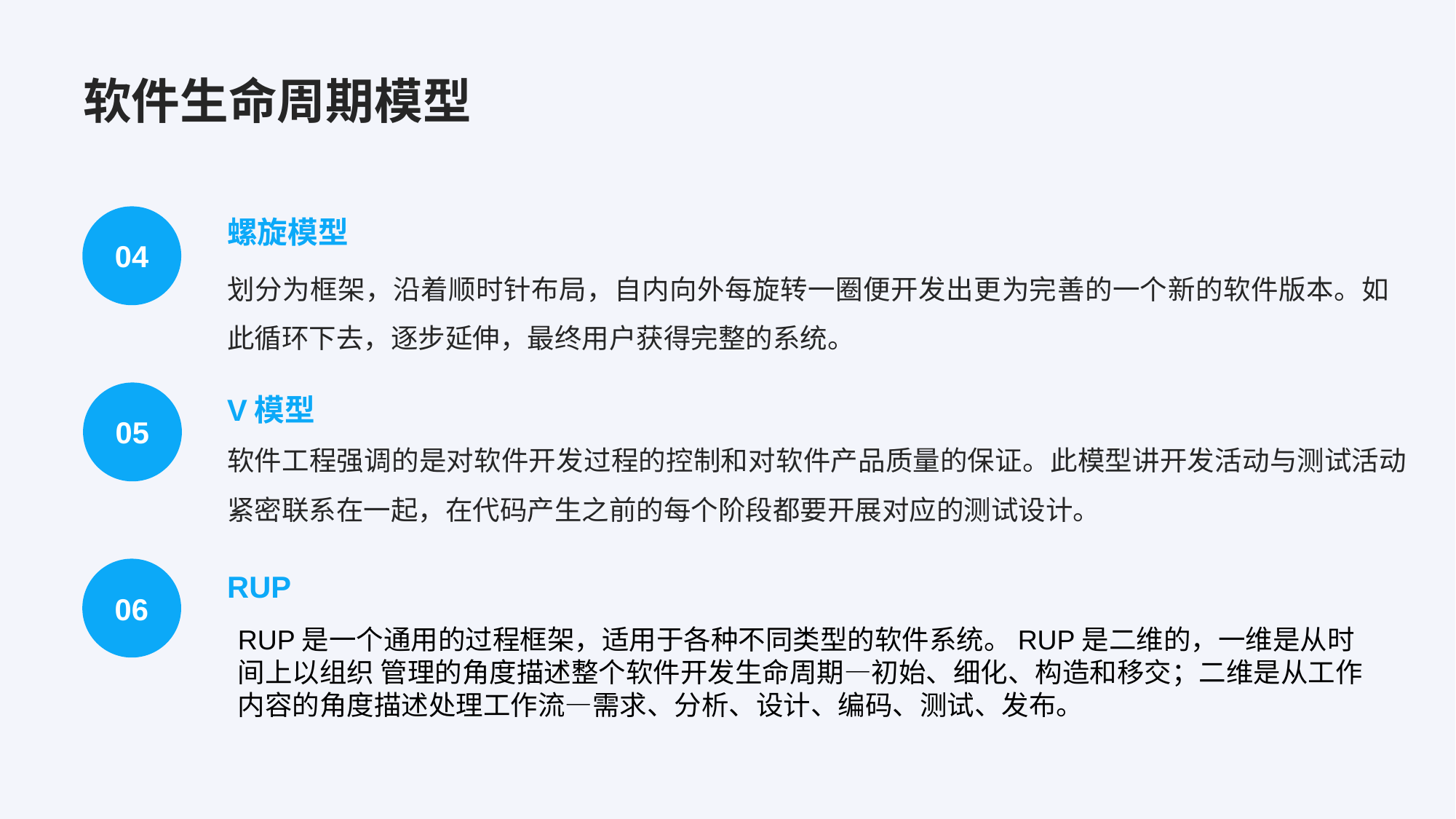

# 软件生命周期模型
螺旋模型
04
划分为框架，沿着顺时针布局，自内向外每旋转一圈便开发出更为完善的一个新的软件版本。如此循环下去，逐步延伸，最终用户获得完整的系统。
V模型
05
软件工程强调的是对软件开发过程的控制和对软件产品质量的保证。此模型讲开发活动与测试活动紧密联系在一起，在代码产生之前的每个阶段都要开展对应的测试设计。
06
RUP
RUP是一个通用的过程框架，适用于各种不同类型的软件系统。RUP是二维的，一维是从时间上以组织 管理的角度描述整个软件开发生命周期—初始、细化、构造和移交；二维是从工作内容的角度描述处理工作流—需求、分析、设计、编码、测试、发布。